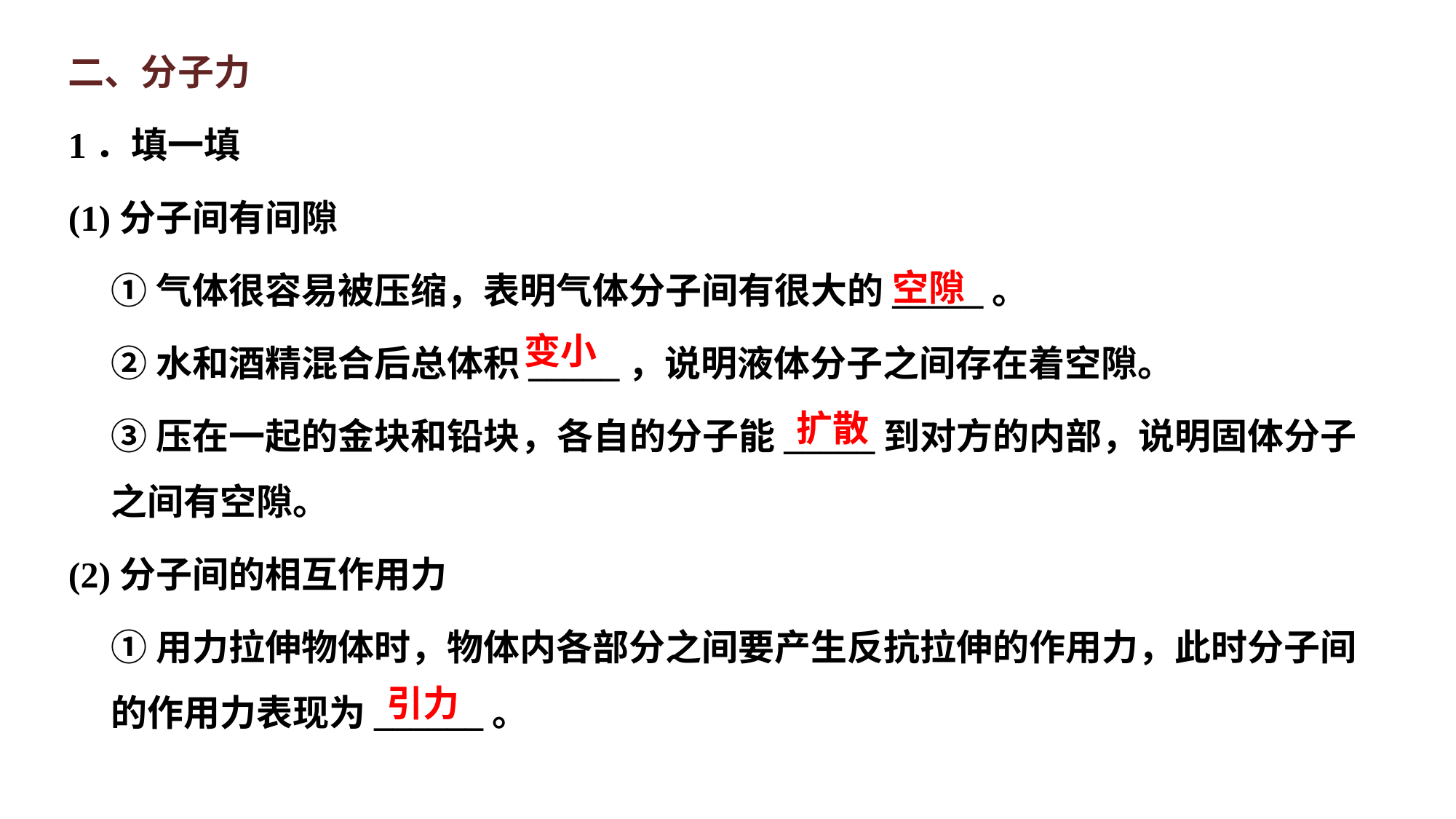

二、分子力
1．填一填
(1)分子间有间隙
①气体很容易被压缩，表明气体分子间有很大的_____。
②水和酒精混合后总体积_____，说明液体分子之间存在着空隙。
③压在一起的金块和铅块，各自的分子能_____到对方的内部，说明固体分子之间有空隙。
(2)分子间的相互作用力
①用力拉伸物体时，物体内各部分之间要产生反抗拉伸的作用力，此时分子间的作用力表现为______。

空隙
变小
扩散
引力